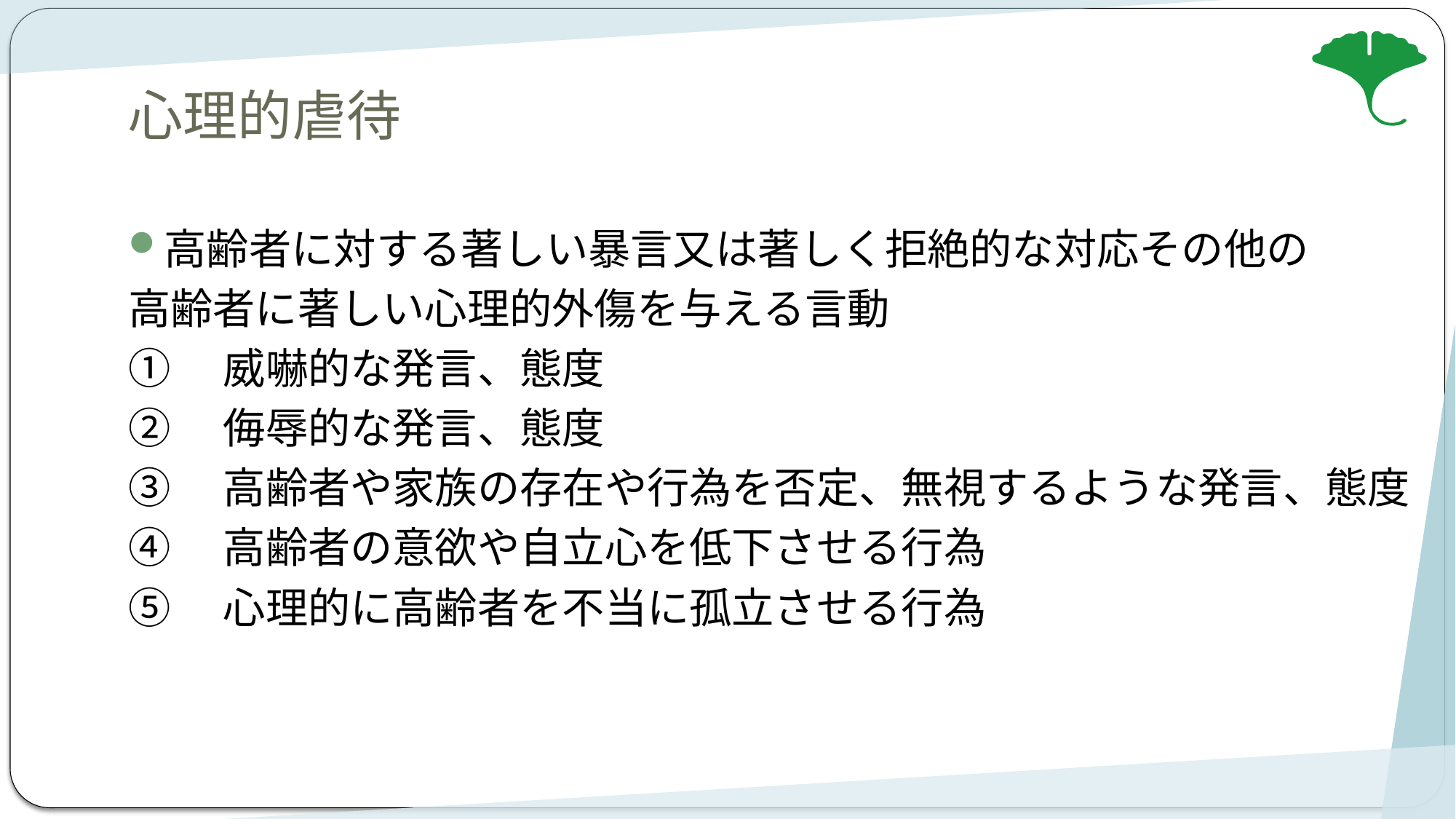

# 心理的虐待

高齢者に対する著しい暴言又は著しく拒絶的な対応その他の
高齢者に著しい心理的外傷を与える言動
①　威嚇的な発言、態度
②　侮辱的な発言、態度
③　高齢者や家族の存在や行為を否定、無視するような発言、態度
④　高齢者の意欲や自立心を低下させる行為
⑤　心理的に高齢者を不当に孤立させる行為